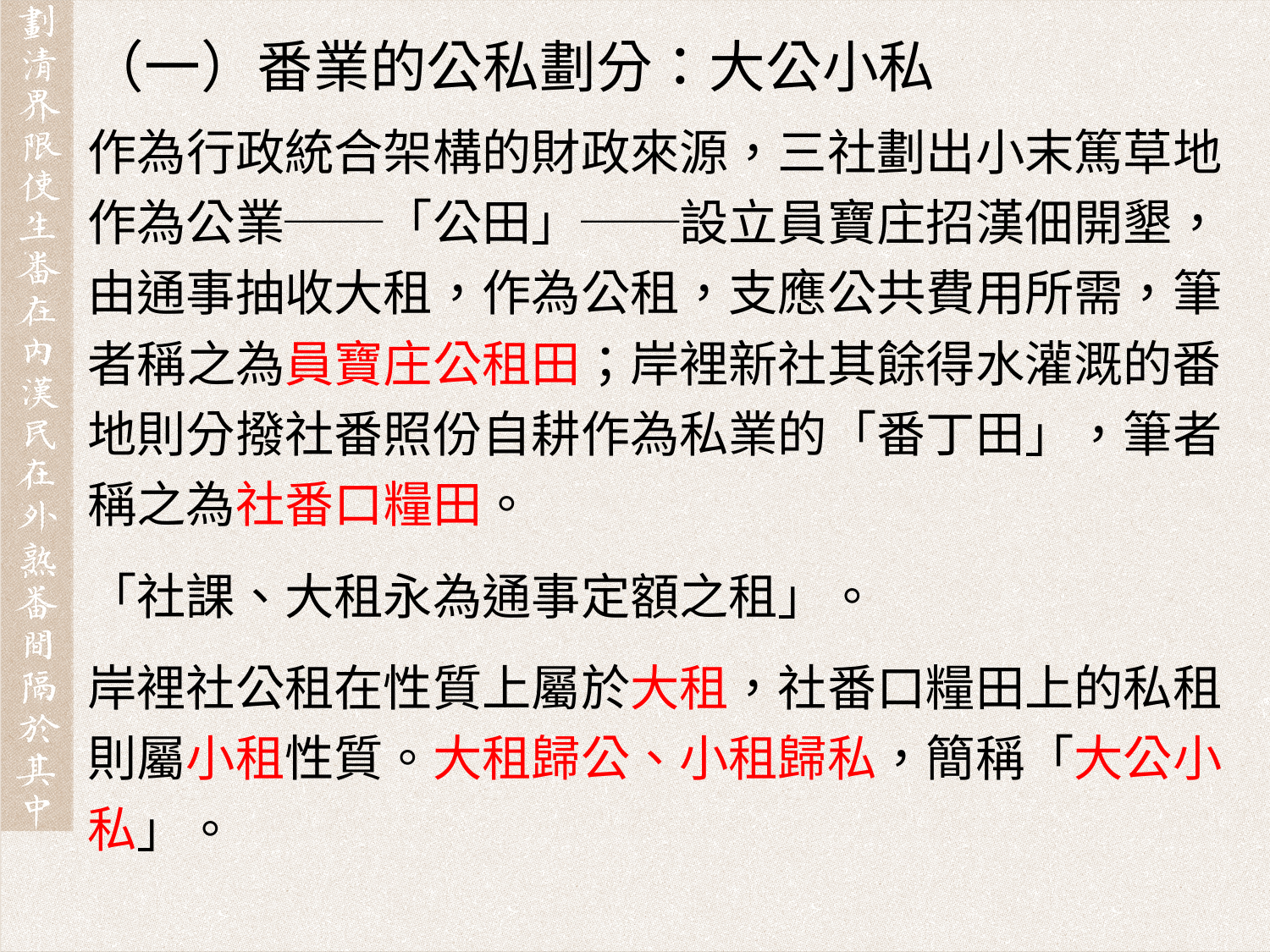

（一）番業的公私劃分：大公小私
作為行政統合架構的財政來源，三社劃出小末篤草地作為公業──「公田」──設立員寶庄招漢佃開墾，由通事抽收大租，作為公租，支應公共費用所需，筆者稱之為員寶庄公租田；岸裡新社其餘得水灌溉的番地則分撥社番照份自耕作為私業的「番丁田」，筆者稱之為社番口糧田。
「社課、大租永為通事定額之租」。
岸裡社公租在性質上屬於大租，社番口糧田上的私租則屬小租性質。大租歸公、小租歸私，簡稱「大公小私」。